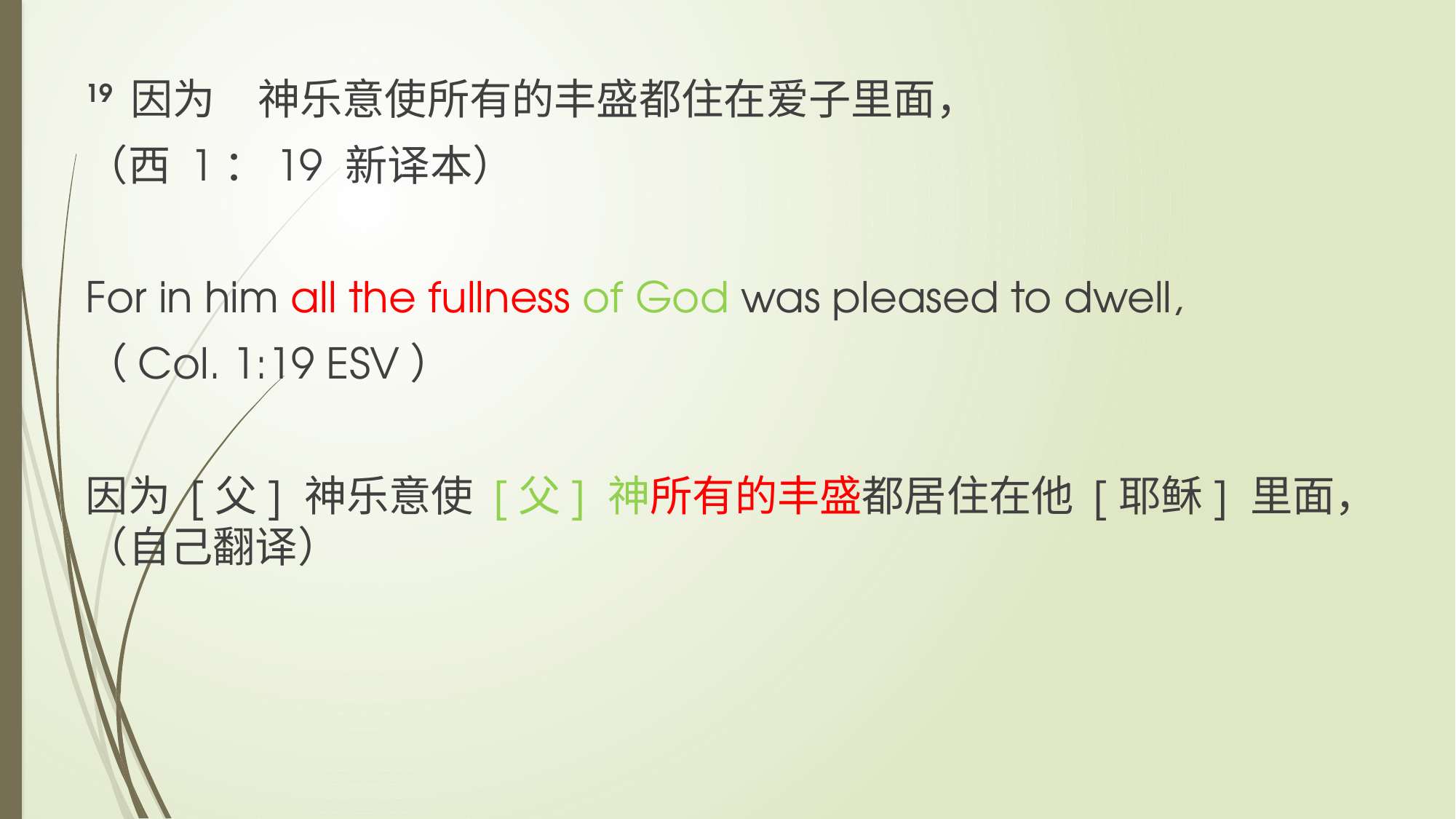

19 因为　神乐意使所有的丰盛都住在爱子里面，
（西 1：19 新译本）

For in him all the fullness of God was pleased to dwell,
（Col. 1:19 ESV）

因为 [父] 神乐意使 [父] 神所有的丰盛都居住在他 [耶稣] 里面， （自己翻译）